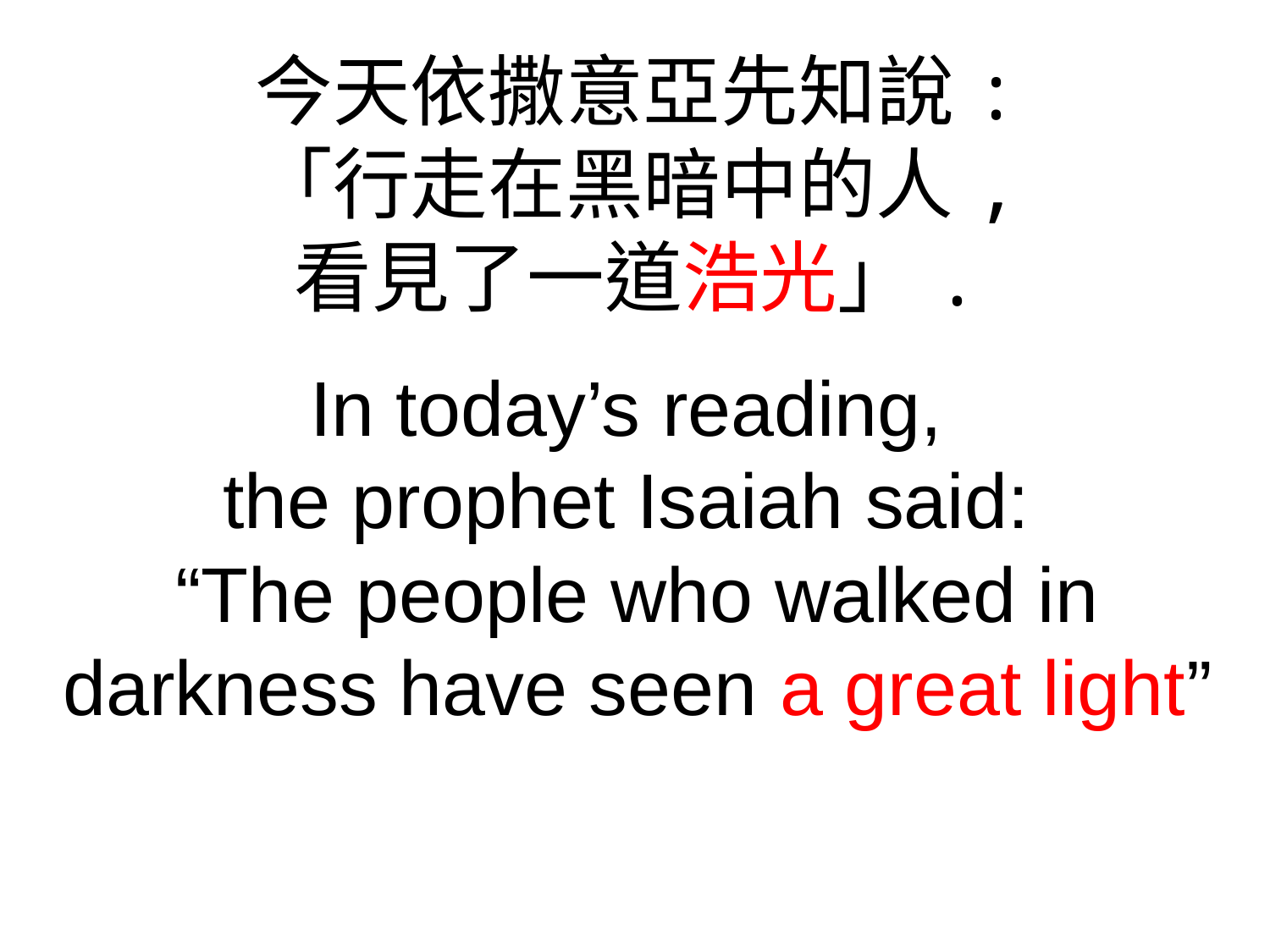

今天依撒意亞先知說:
「行走在黑暗中的人,
看見了一道浩光」.
In today’s reading,
the prophet Isaiah said:
“The people who walked in darkness have seen a great light”